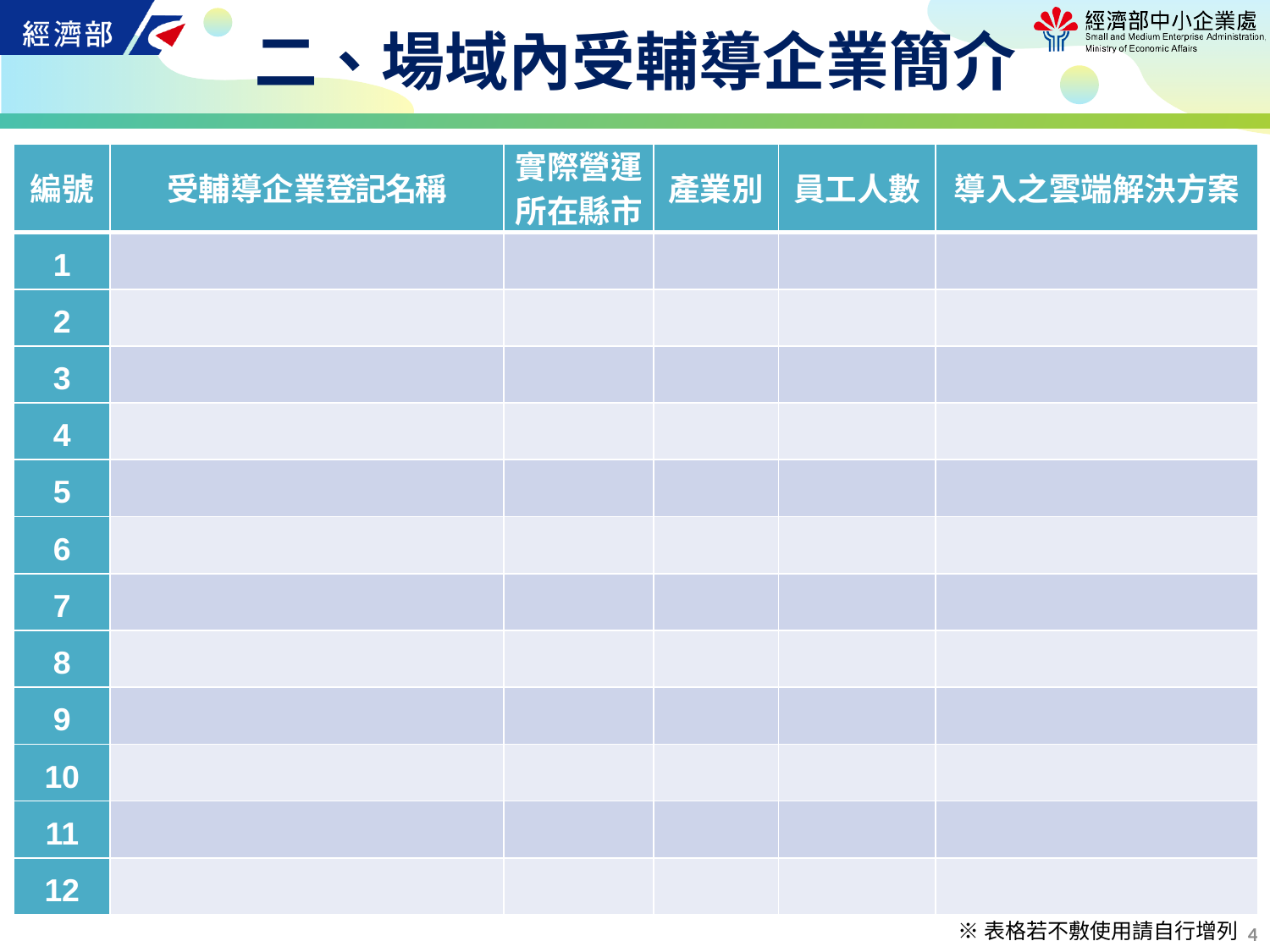

# 二、場域內受輔導企業簡介
| 編號 | 受輔導企業登記名稱 | 實際營運 所在縣市 | 產業別 | 員工人數 | 導入之雲端解決方案 |
| --- | --- | --- | --- | --- | --- |
| 1 |  |  |  |  |  |
| 2 |  |  |  |  |  |
| 3 |  |  |  |  |  |
| 4 |  |  |  |  |  |
| 5 |  |  |  |  |  |
| 6 |  |  |  |  |  |
| 7 |  |  |  |  |  |
| 8 |  |  |  |  |  |
| 9 |  |  |  |  |  |
| 10 |  |  |  |  |  |
| 11 |  |  |  |  |  |
| 12 |  |  |  |  |  |
4
※表格若不敷使用請自行增列